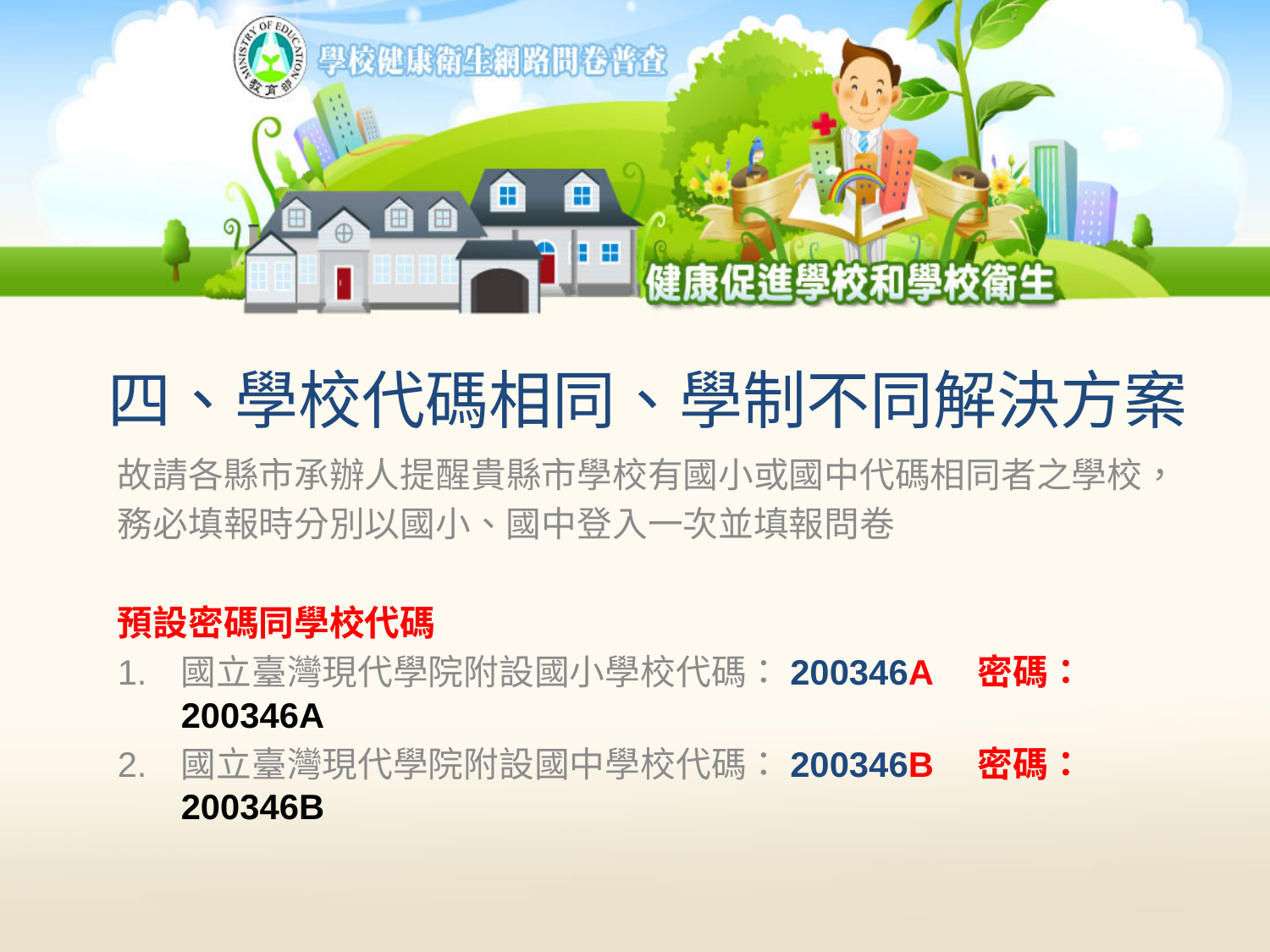

四、學校代碼相同、學制不同解決方案
故請各縣市承辦人提醒貴縣市學校有國小或國中代碼相同者之學校，
務必填報時分別以國小、國中登入一次並填報問卷

預設密碼同學校代碼
國立臺灣現代學院附設國小學校代碼：200346A　密碼：200346A
國立臺灣現代學院附設國中學校代碼：200346B　密碼：200346B